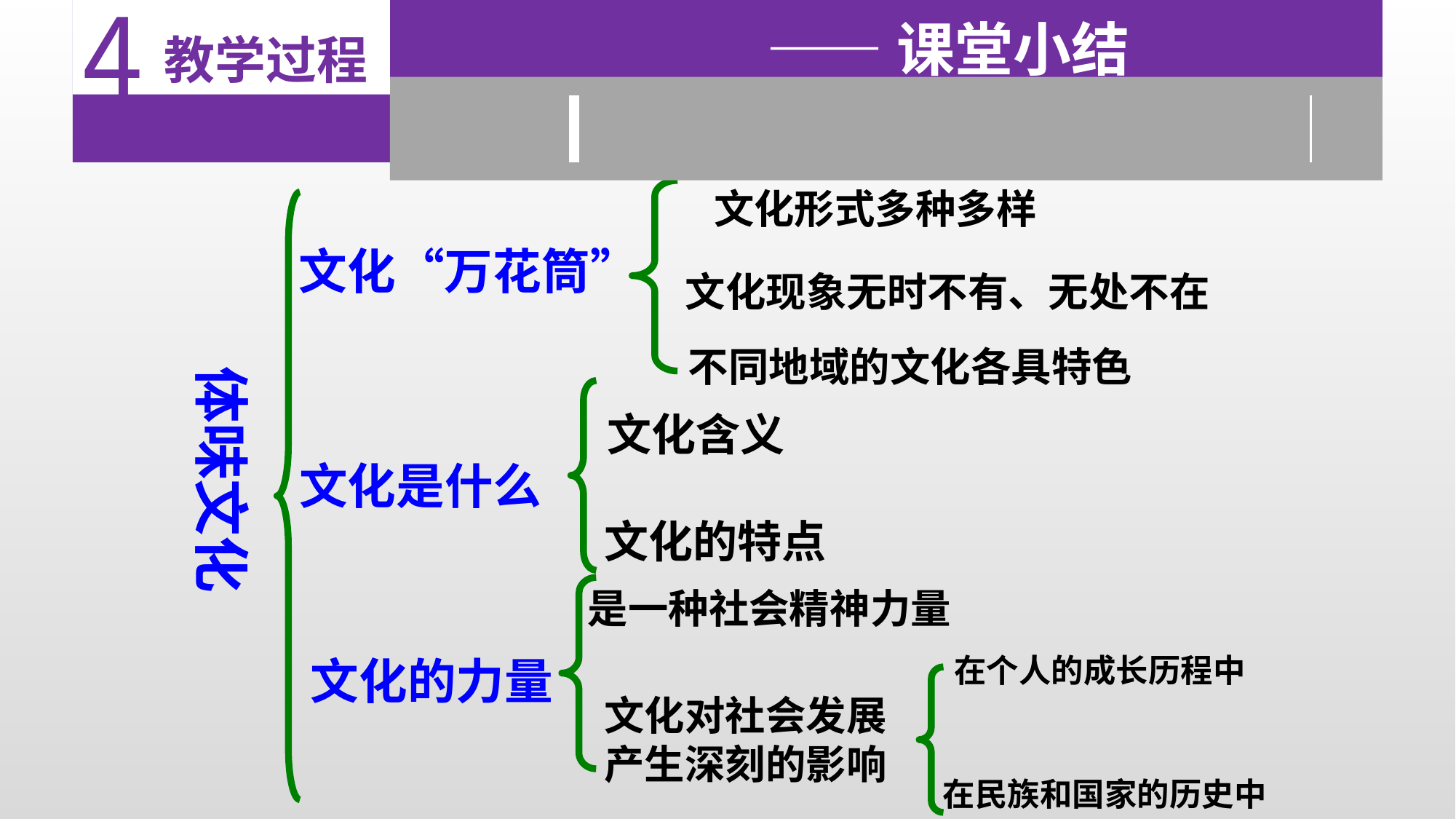

4
     教学过程

——课堂小结

文化形式多种多样

文化“万花筒”
文化现象无时不有、无处不在
不同地域的文化各具特色
体味文化

文化含义
文化是什么
文化的特点

是一种社会精神力量
在个人的成长历程中
文化的力量

文化对社会发展产生深刻的影响
在民族和国家的历史中